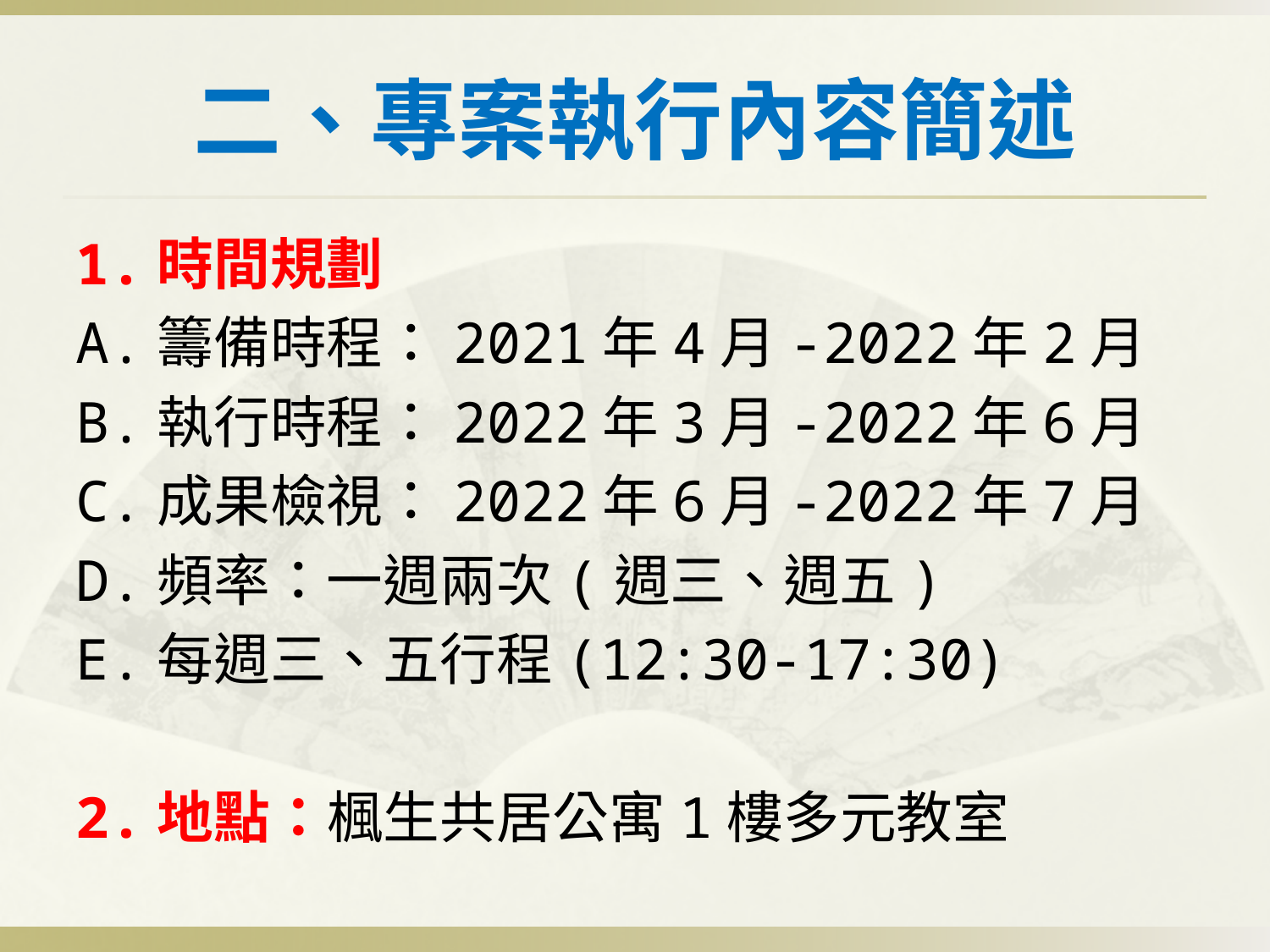

# 二、專案執行內容簡述
1.時間規劃
A.籌備時程：2021年4月-2022年2月
B.執行時程：2022年3月-2022年6月
C.成果檢視：2022年6月-2022年7月
D.頻率：一週兩次(週三、週五)
E.每週三、五行程(12:30-17:30)

2.地點：楓生共居公寓1樓多元教室